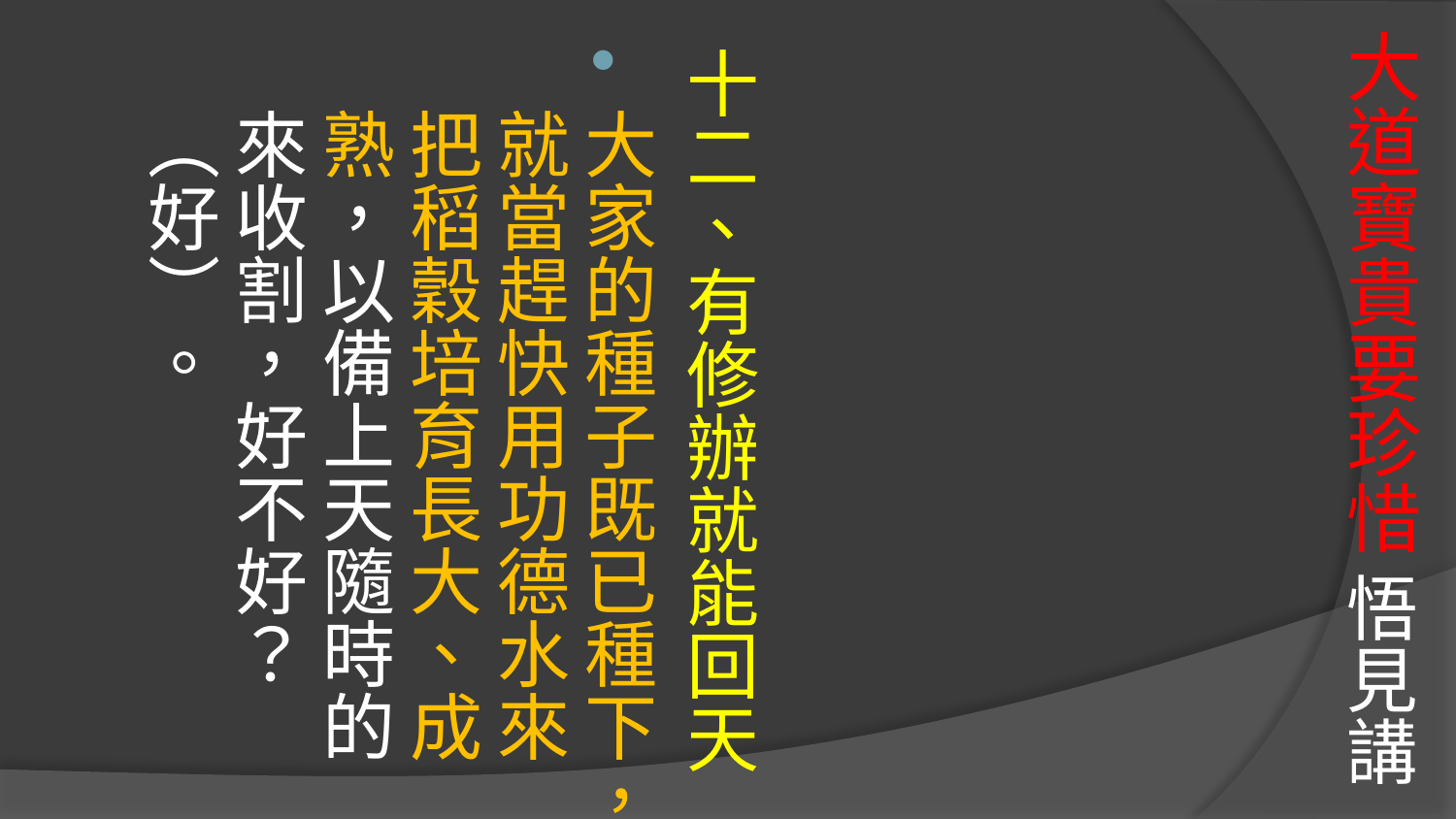

# 大道寶貴要珍惜 悟見講
十二、有修辦就能回天
大家的種子既已種下，就當趕快用功德水來把稻穀培育長大、成熟，以備上天隨時的來收割，好不好？ （好）。